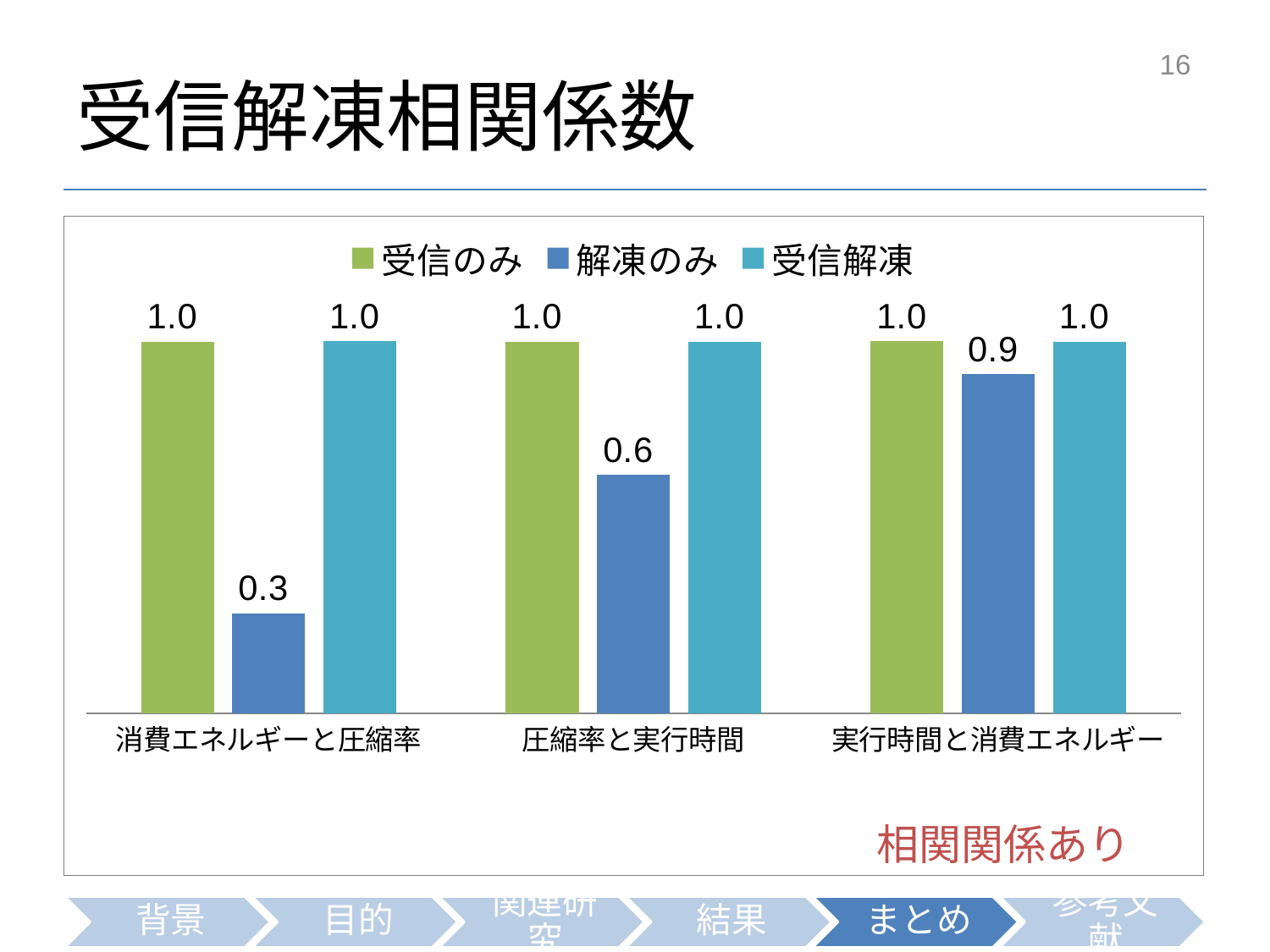

# 受信解凍相関係数
16

### Chart

| Category | 受信のみ | 解凍のみ | 受信解凍 |
|---|---|---|---|
| 消費エネルギーと圧縮率 | 0.999567061633806 | 0.269811651954924 | 0.999903246868742 |
| 圧縮率と実行時間 | 0.999668580336645 | 0.64112826760274 | 0.999769107616715 |
| 実行時間と消費エネルギー | 0.999991792429722 | 0.911190637850111 | 0.99983523884903 |
相関関係あり